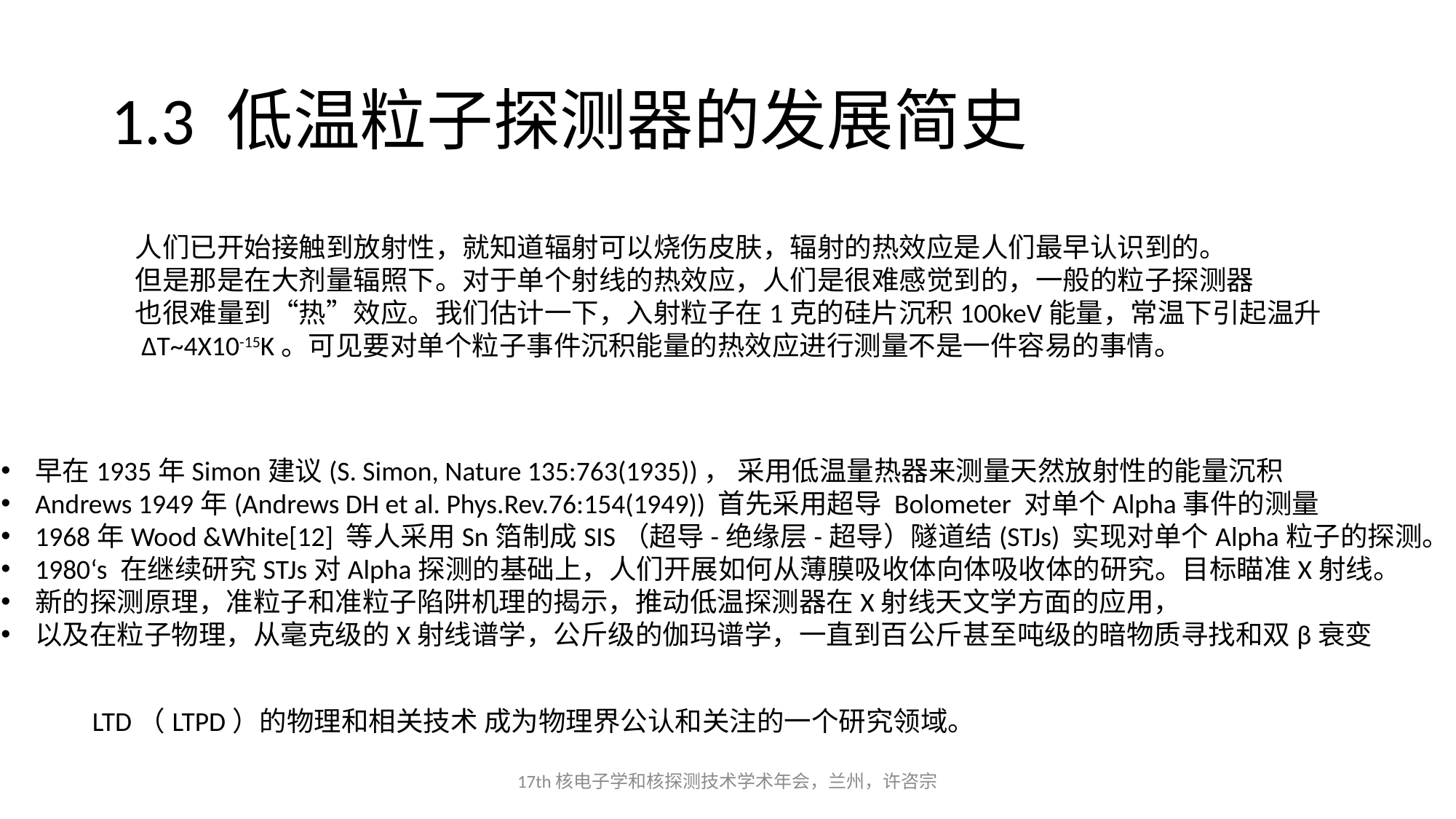

# 1.3 低温粒子探测器的发展简史
人们已开始接触到放射性，就知道辐射可以烧伤皮肤，辐射的热效应是人们最早认识到的。
但是那是在大剂量辐照下。对于单个射线的热效应，人们是很难感觉到的，一般的粒子探测器
也很难量到“热”效应。我们估计一下，入射粒子在1克的硅片沉积100keV能量，常温下引起温升
 ΔT~4X10-15K。可见要对单个粒子事件沉积能量的热效应进行测量不是一件容易的事情。
早在1935年Simon建议(S. Simon, Nature 135:763(1935))， 采用低温量热器来测量天然放射性的能量沉积
Andrews 1949年(Andrews DH et al. Phys.Rev.76:154(1949)) 首先采用超导 Bolometer 对单个Alpha事件的测量
1968年Wood &White[12] 等人采用Sn箔制成SIS（超导-绝缘层-超导）隧道结(STJs) 实现对单个Alpha粒子的探测。
1980‘s 在继续研究STJs对Alpha探测的基础上，人们开展如何从薄膜吸收体向体吸收体的研究。目标瞄准X射线。
新的探测原理，准粒子和准粒子陷阱机理的揭示，推动低温探测器在X射线天文学方面的应用，
以及在粒子物理，从毫克级的X射线谱学，公斤级的伽玛谱学，一直到百公斤甚至吨级的暗物质寻找和双β衰变
LTD（LTPD）的物理和相关技术 成为物理界公认和关注的一个研究领域。
17th核电子学和核探测技术学术年会，兰州，许咨宗